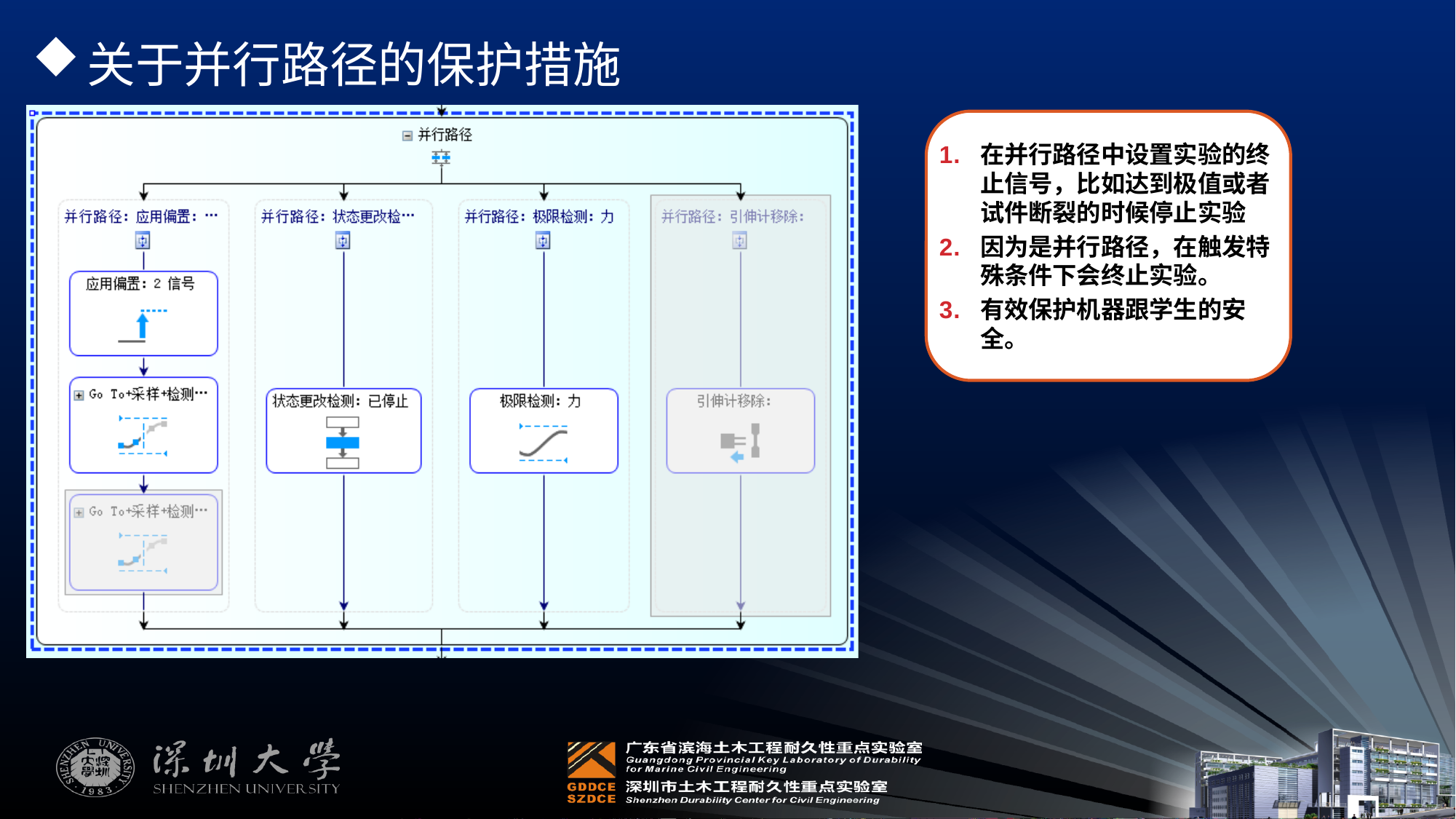

Page 20
# 关于并行路径的保护措施

在并行路径中设置实验的终止信号，比如达到极值或者试件断裂的时候停止实验
因为是并行路径，在触发特殊条件下会终止实验。
有效保护机器跟学生的安全。